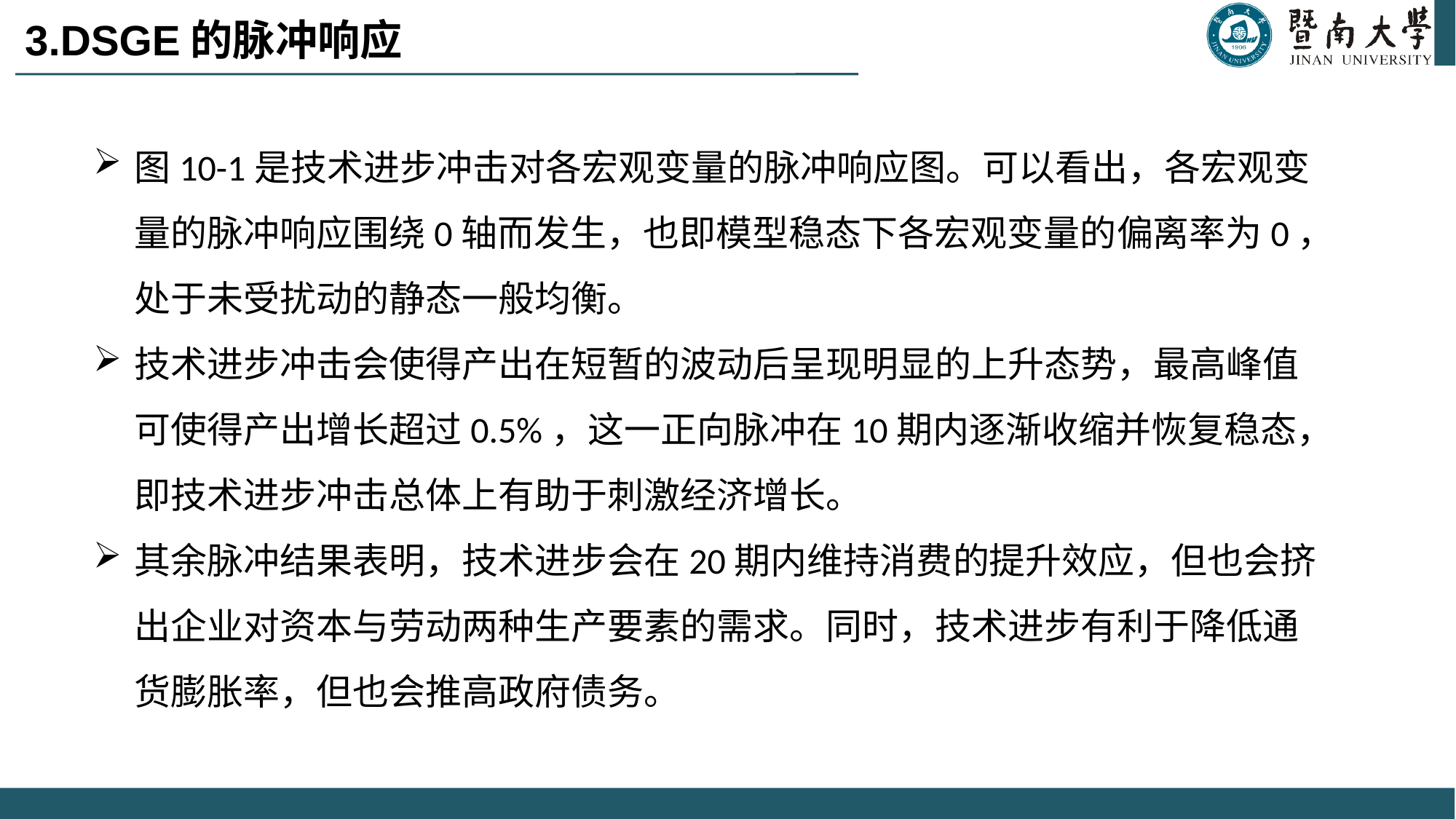

3.DSGE的脉冲响应
图10-1是技术进步冲击对各宏观变量的脉冲响应图。可以看出，各宏观变量的脉冲响应围绕0轴而发生，也即模型稳态下各宏观变量的偏离率为0，处于未受扰动的静态一般均衡。
技术进步冲击会使得产出在短暂的波动后呈现明显的上升态势，最高峰值可使得产出增长超过0.5%，这一正向脉冲在10期内逐渐收缩并恢复稳态，即技术进步冲击总体上有助于刺激经济增长。
其余脉冲结果表明，技术进步会在20期内维持消费的提升效应，但也会挤出企业对资本与劳动两种生产要素的需求。同时，技术进步有利于降低通货膨胀率，但也会推高政府债务。